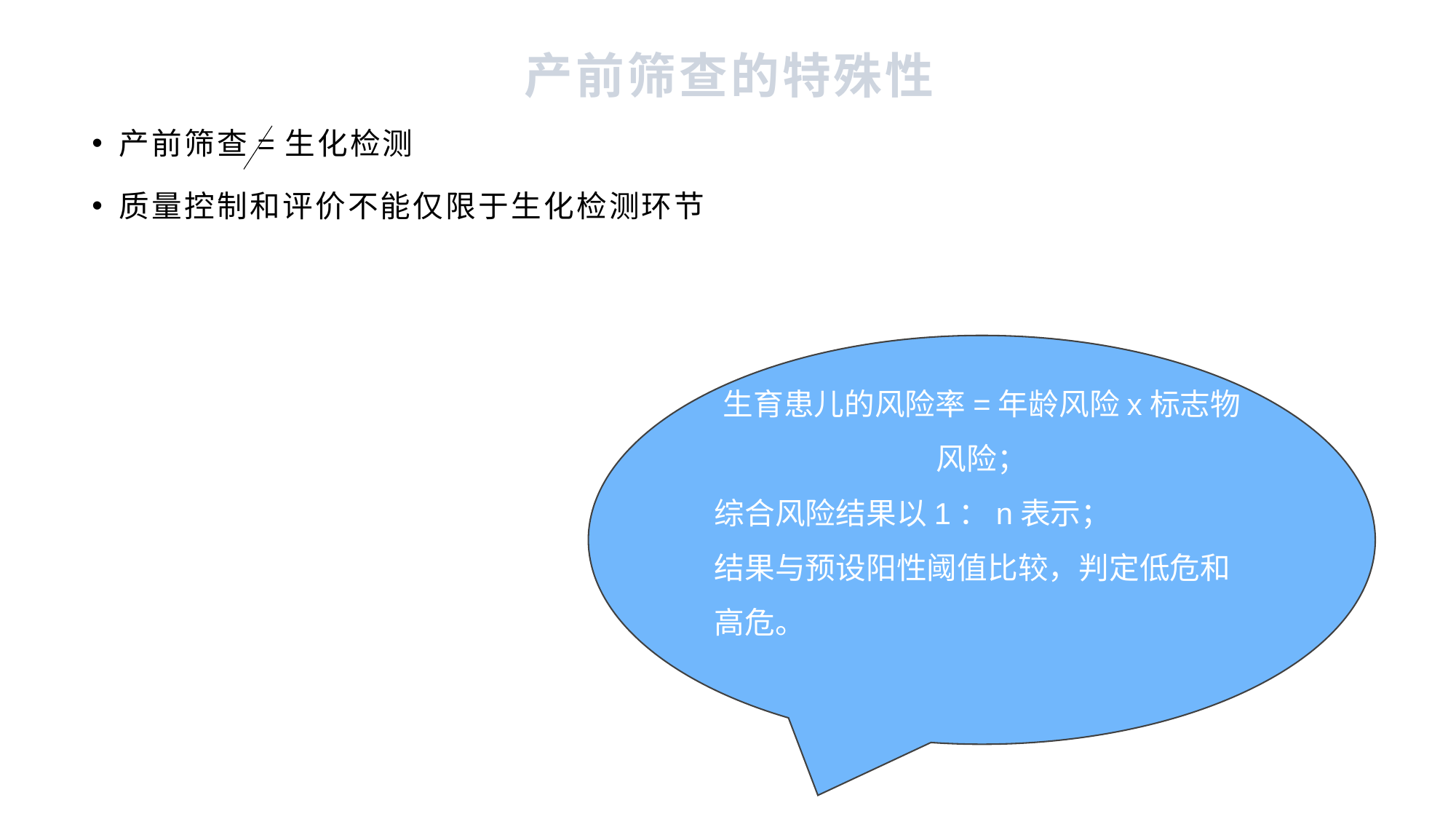

# 产前筛查的特殊性
产前筛查=生化检测
质量控制和评价不能仅限于生化检测环节

生育患儿的风险率=年龄风险x标志物风险；
综合风险结果以1：n表示；
结果与预设阳性阈值比较，判定低危和高危。